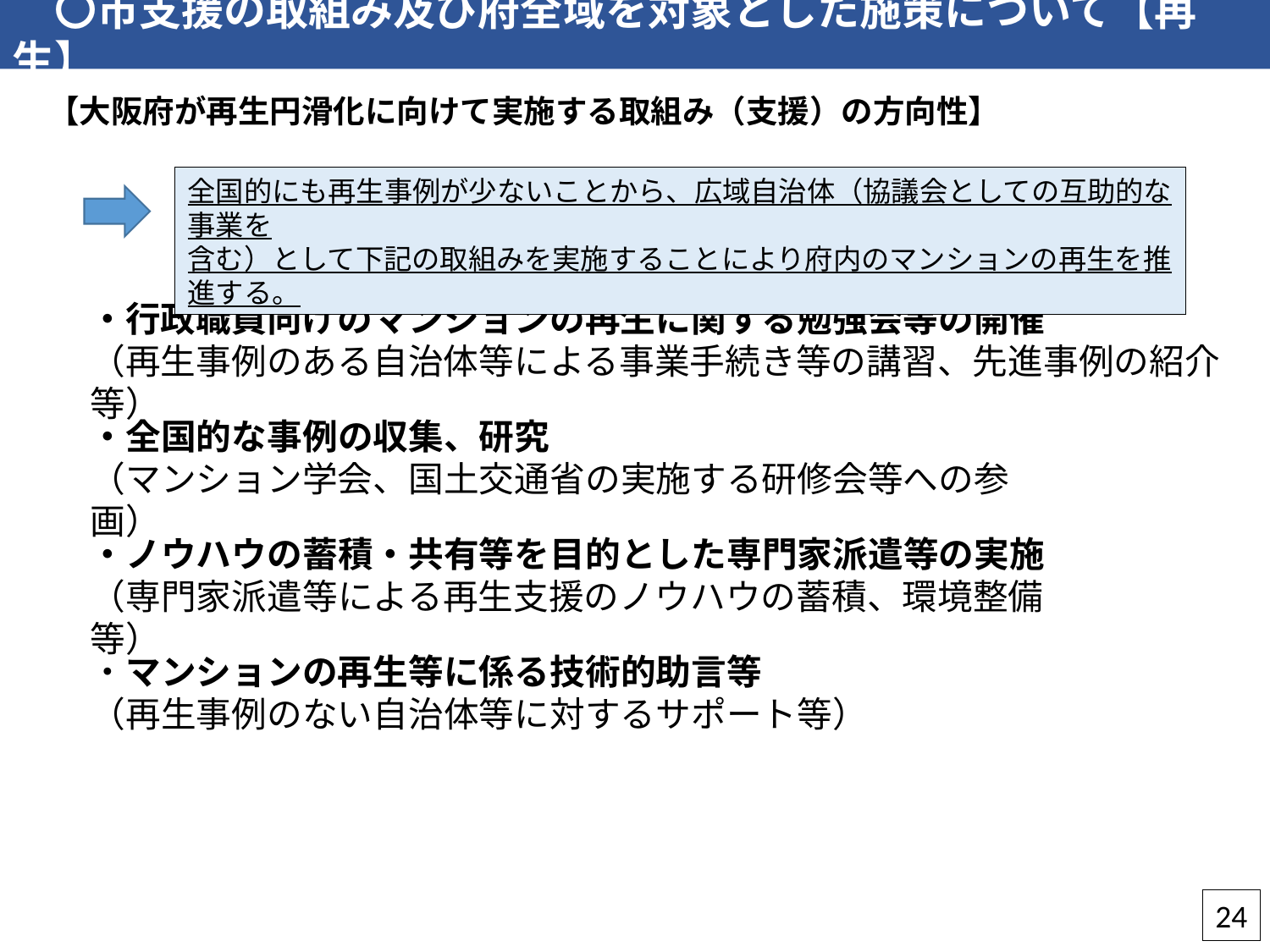

〇市支援の取組み及び府全域を対象とした施策について【再生】
【大阪府が再生円滑化に向けて実施する取組み（支援）の方向性】
全国的にも再生事例が少ないことから、広域自治体（協議会としての互助的な事業を
含む）として下記の取組みを実施することにより府内のマンションの再生を推進する。

・行政職員向けのマンションの再生に関する勉強会等の開催
（再生事例のある自治体等による事業手続き等の講習、先進事例の紹介等）
・全国的な事例の収集、研究
（マンション学会、国土交通省の実施する研修会等への参画）
・ノウハウの蓄積・共有等を目的とした専門家派遣等の実施
（専門家派遣等による再生支援のノウハウの蓄積、環境整備等）
・マンションの再生等に係る技術的助言等
（再生事例のない自治体等に対するサポート等）
24